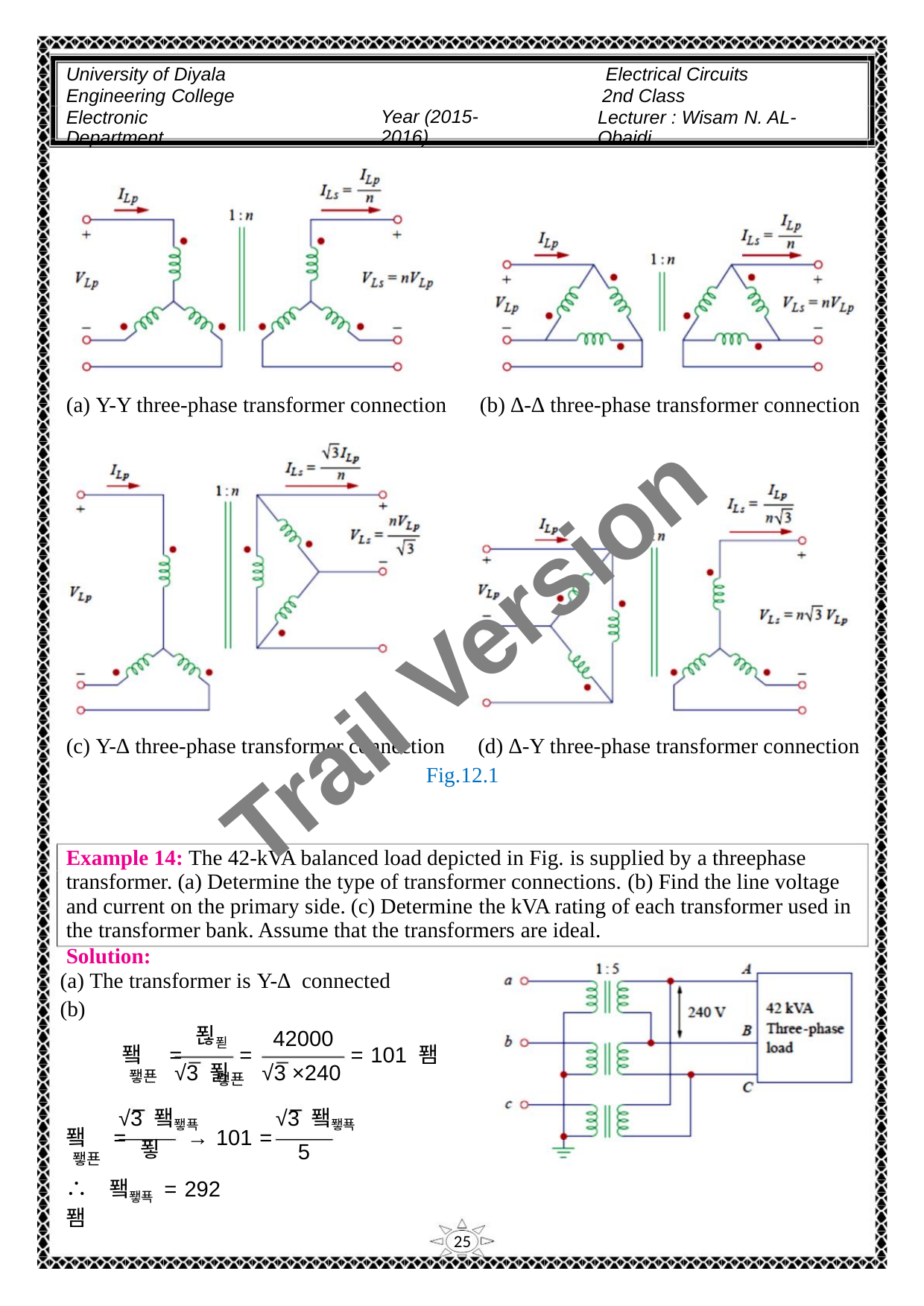

University of Diyala
Engineering College
Electronic Department
Electrical Circuits
2nd Class
Lecturer : Wisam N. AL-Obaidi
Year (2015-2016)
(a) Y-Y three-phase transformer connection
(b) ∆-∆ three-phase transformer connection
Trail Version
Trail Version
Trail Version
Trail Version
Trail Version
Trail Version
Trail Version
Trail Version
Trail Version
Trail Version
Trail Version
Trail Version
Trail Version
(c) Y-∆ three-phase transformer connection (d) ∆-Y three-phase transformer connection
Fig.12.1
Example 14: The 42-kVA balanced load depicted in Fig. is supplied by a threephase
transformer. (a) Determine the type of transformer connections. (b) Find the line voltage
and current on the primary side. (c) Determine the kVA rating of each transformer used in
the transformer bank. Assume that the transformers are ideal.
Solution:
(a) The transformer is Y-∆ connected
(b)
푆푇
42000
퐼 =
퐿푠
=
= 101 퐴
√3 푉
√3 ×240
퐿푠
√3 퐼퐿푝
푛
√3 퐼퐿푝
퐼 =
퐿푠
→ 101 =
5
∴ 퐼퐿푝 = 292퐴
25